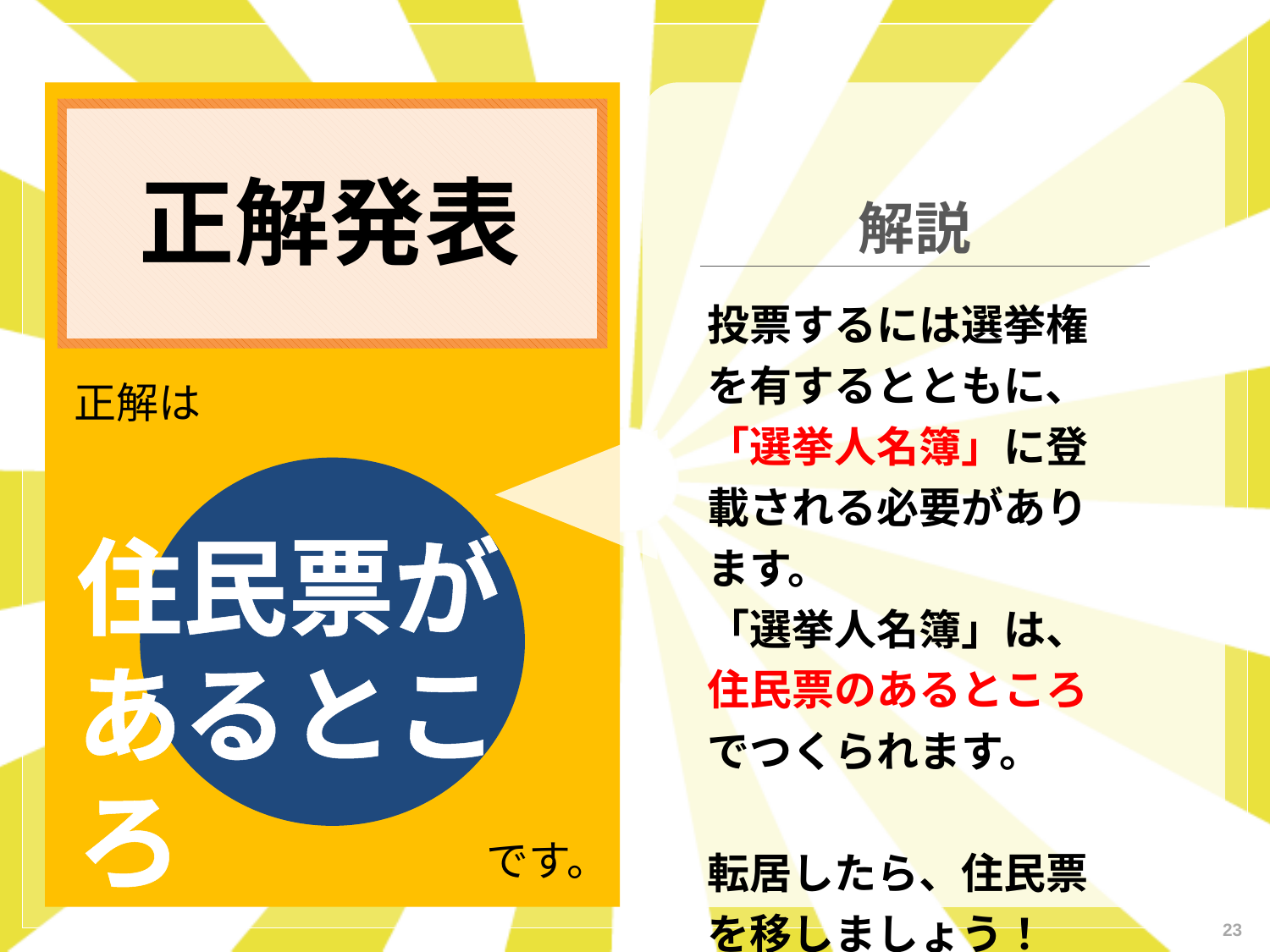

正解発表
解説
投票するには選挙権を有するとともに、「選挙人名簿」に登載される必要があります。
「選挙人名簿」は、住民票のあるところでつくられます。

転居したら、住民票を移しましょう！
正解は

住民票が
あるところ
です。
23